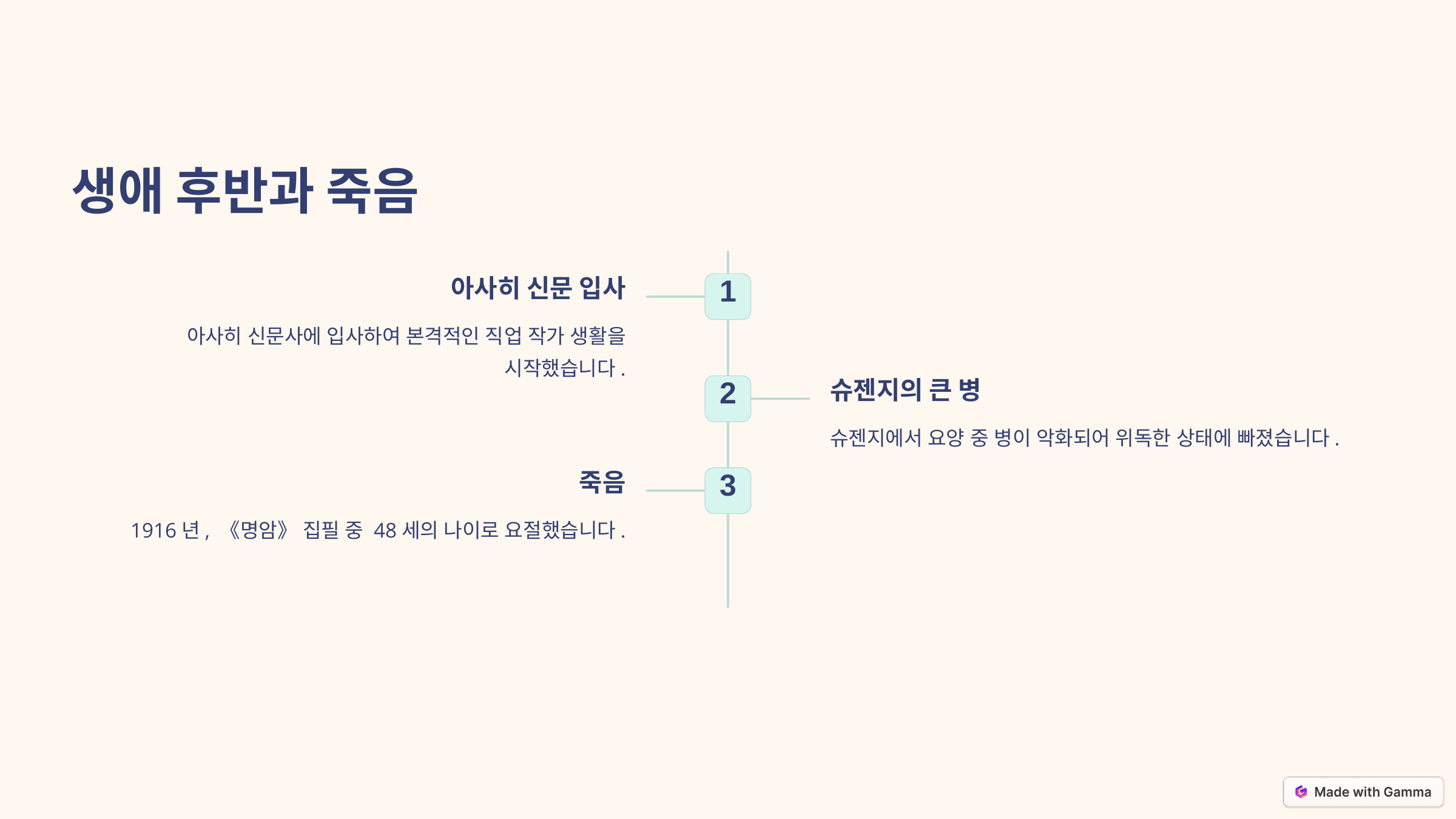

생애 후반과 죽음

아사히 신문 입사

1

아사히 신문사에 입사하여 본격적인 직업 작가 생활을 시작했습니다.
슈젠지의 큰 병

2

슈젠지에서 요양 중 병이 악화되어 위독한 상태에 빠졌습니다.
죽음

3

1916년, 《명암》 집필 중 48세의 나이로 요절했습니다.